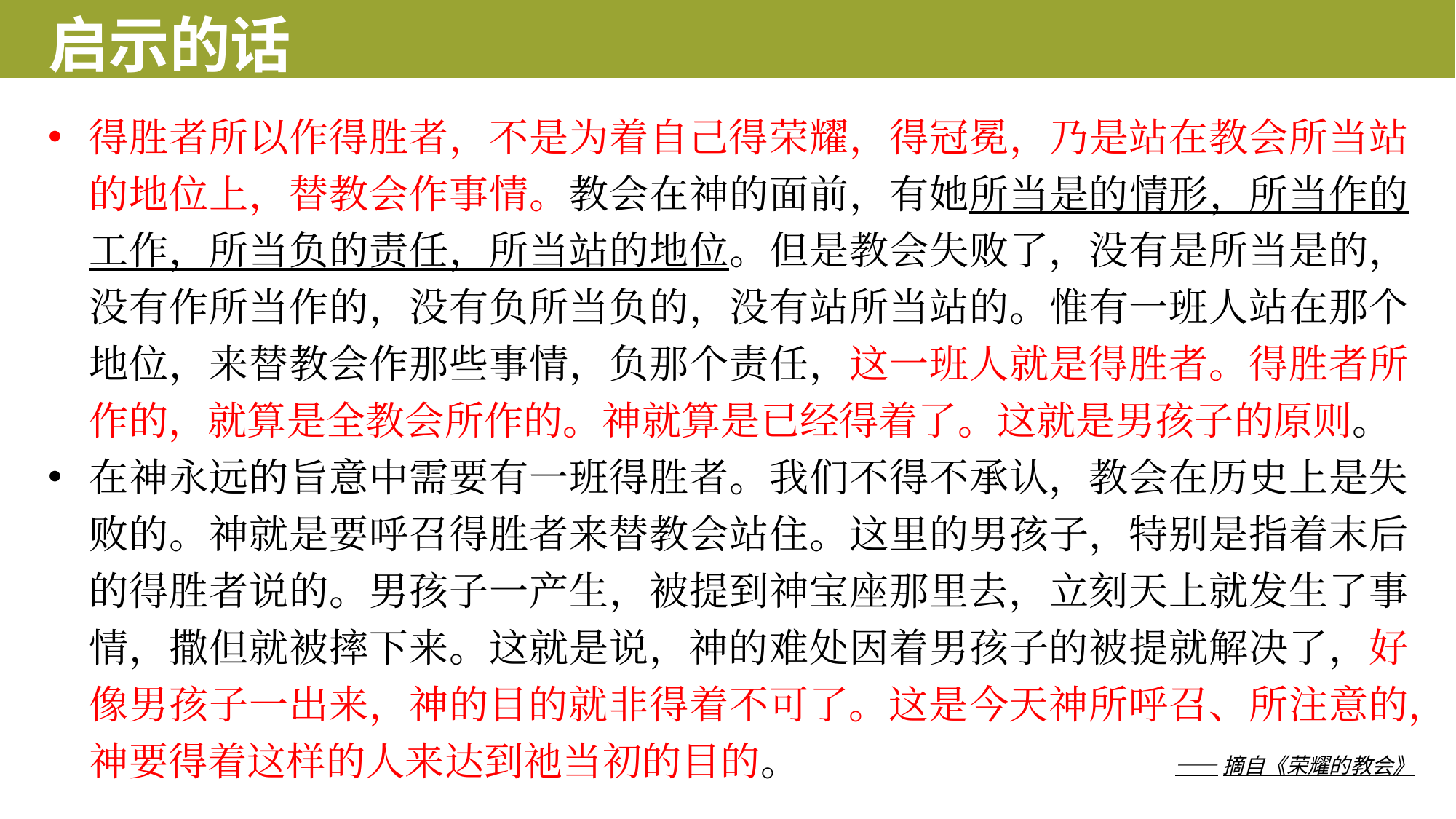

启示的话
得胜者所以作得胜者，不是为着自己得荣耀，得冠冕，乃是站在教会所当站的地位上，替教会作事情。教会在神的面前，有她所当是的情形，所当作的工作，所当负的责任，所当站的地位。但是教会失败了，没有是所当是的，没有作所当作的，没有负所当负的，没有站所当站的。惟有一班人站在那个地位，来替教会作那些事情，负那个责任，这一班人就是得胜者。得胜者所作的，就算是全教会所作的。神就算是已经得着了。这就是男孩子的原则。
在神永远的旨意中需要有一班得胜者。我们不得不承认，教会在历史上是失败的。神就是要呼召得胜者来替教会站住。这里的男孩子，特别是指着末后的得胜者说的。男孩子一产生，被提到神宝座那里去，立刻天上就发生了事情，撒但就被摔下来。这就是说，神的难处因着男孩子的被提就解决了，好像男孩子一出来，神的目的就非得着不可了。这是今天神所呼召、所注意的，神要得着这样的人来达到祂当初的目的。
——摘自《荣耀的教会》